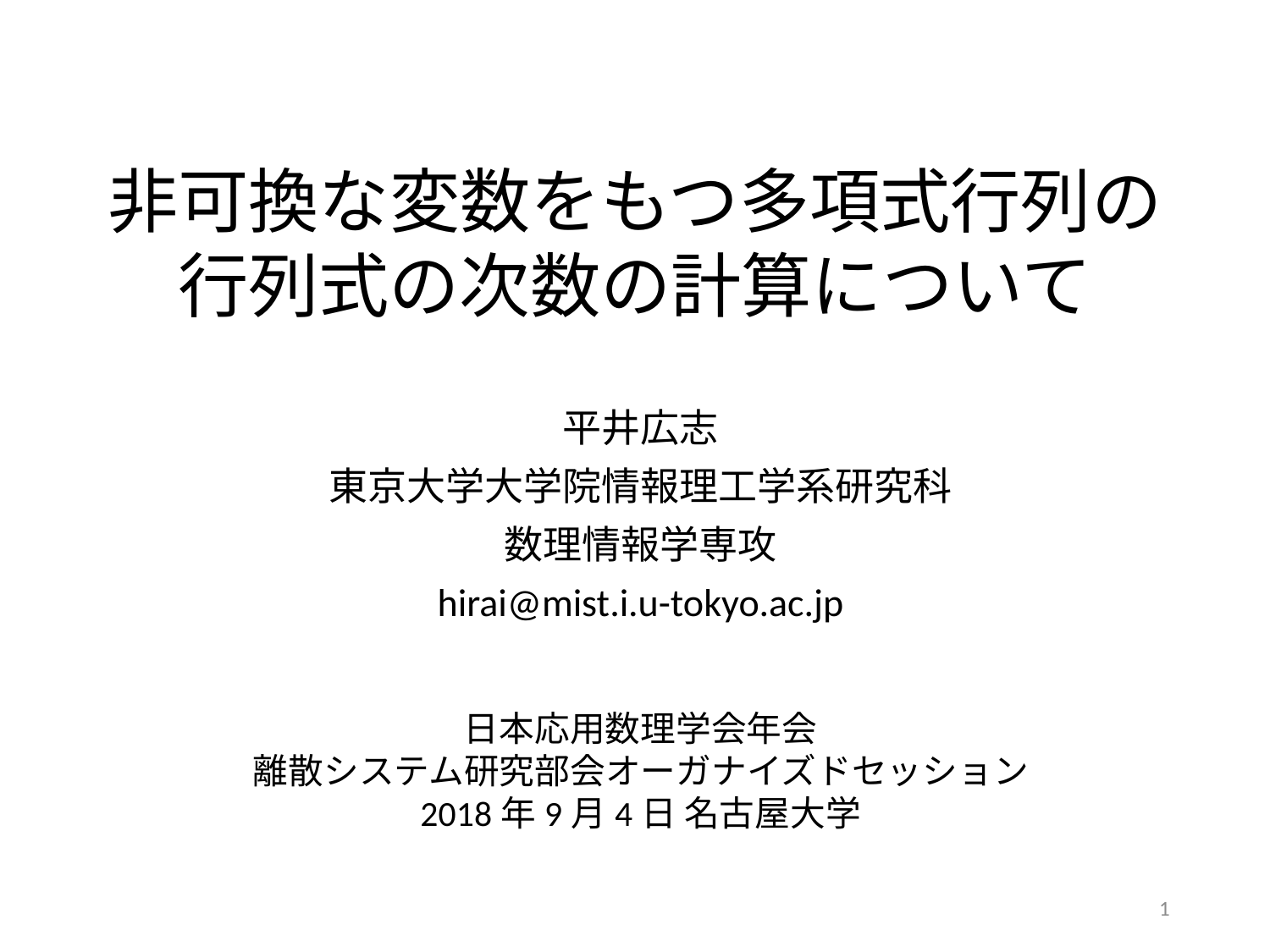

非可換な変数をもつ多項式行列の
行列式の次数の計算について
平井広志
東京大学大学院情報理工学系研究科
数理情報学専攻
hirai@mist.i.u-tokyo.ac.jp
日本応用数理学会年会
離散システム研究部会オーガナイズドセッション
2018年9月4日 名古屋大学
1